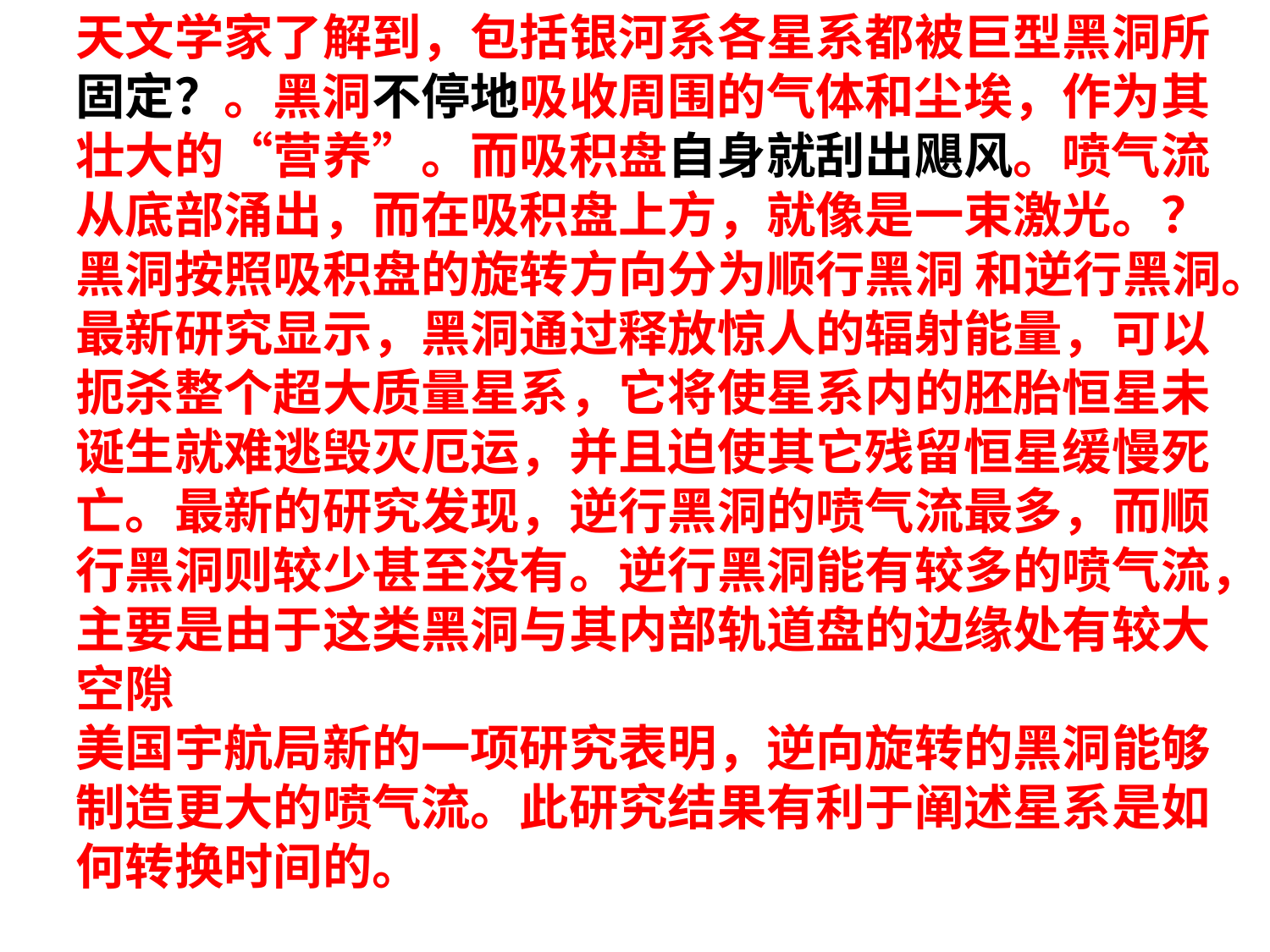

天文学家了解到，包括银河系各星系都被巨型黑洞所固定？。黑洞不停地吸收周围的气体和尘埃，作为其壮大的“营养”。而吸积盘自身就刮出飓风。喷气流从底部涌出，而在吸积盘上方，就像是一束激光。？
黑洞按照吸积盘的旋转方向分为顺行黑洞 和逆行黑洞。最新研究显示，黑洞通过释放惊人的辐射能量，可以扼杀整个超大质量星系，它将使星系内的胚胎恒星未诞生就难逃毁灭厄运，并且迫使其它残留恒星缓慢死亡。最新的研究发现，逆行黑洞的喷气流最多，而顺行黑洞则较少甚至没有。逆行黑洞能有较多的喷气流，主要是由于这类黑洞与其内部轨道盘的边缘处有较大空隙
美国宇航局新的一项研究表明，逆向旋转的黑洞能够制造更大的喷气流。此研究结果有利于阐述星系是如何转换时间的。